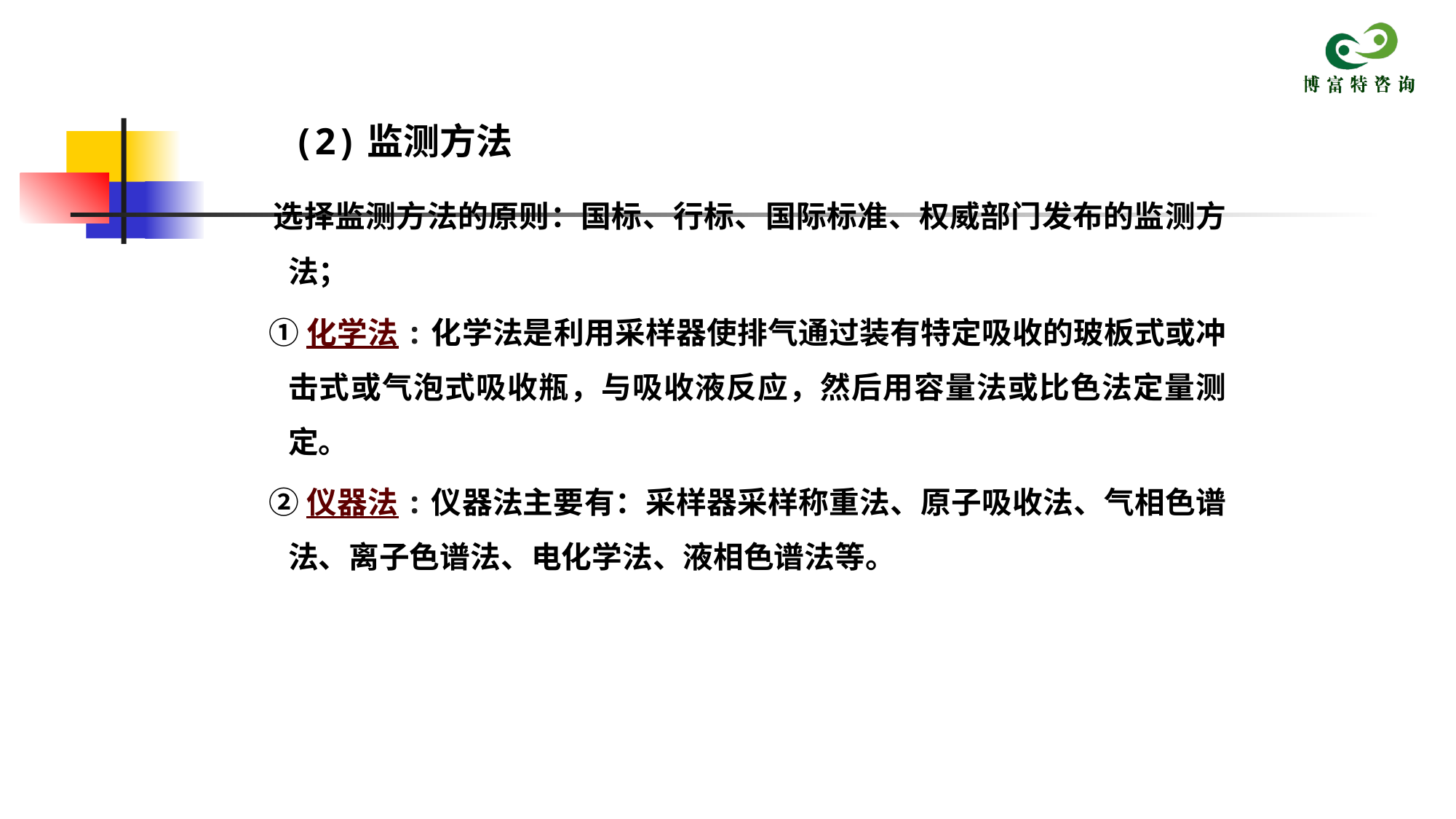

(2)监测方法
  选择监测方法的原则：国标、行标、国际标准、权威部门发布的监测方法；
   ①化学法:化学法是利用采样器使排气通过装有特定吸收的玻板式或冲击式或气泡式吸收瓶，与吸收液反应，然后用容量法或比色法定量测定。
   ②仪器法:仪器法主要有：采样器采样称重法、原子吸收法、气相色谱法、离子色谱法、电化学法、液相色谱法等。